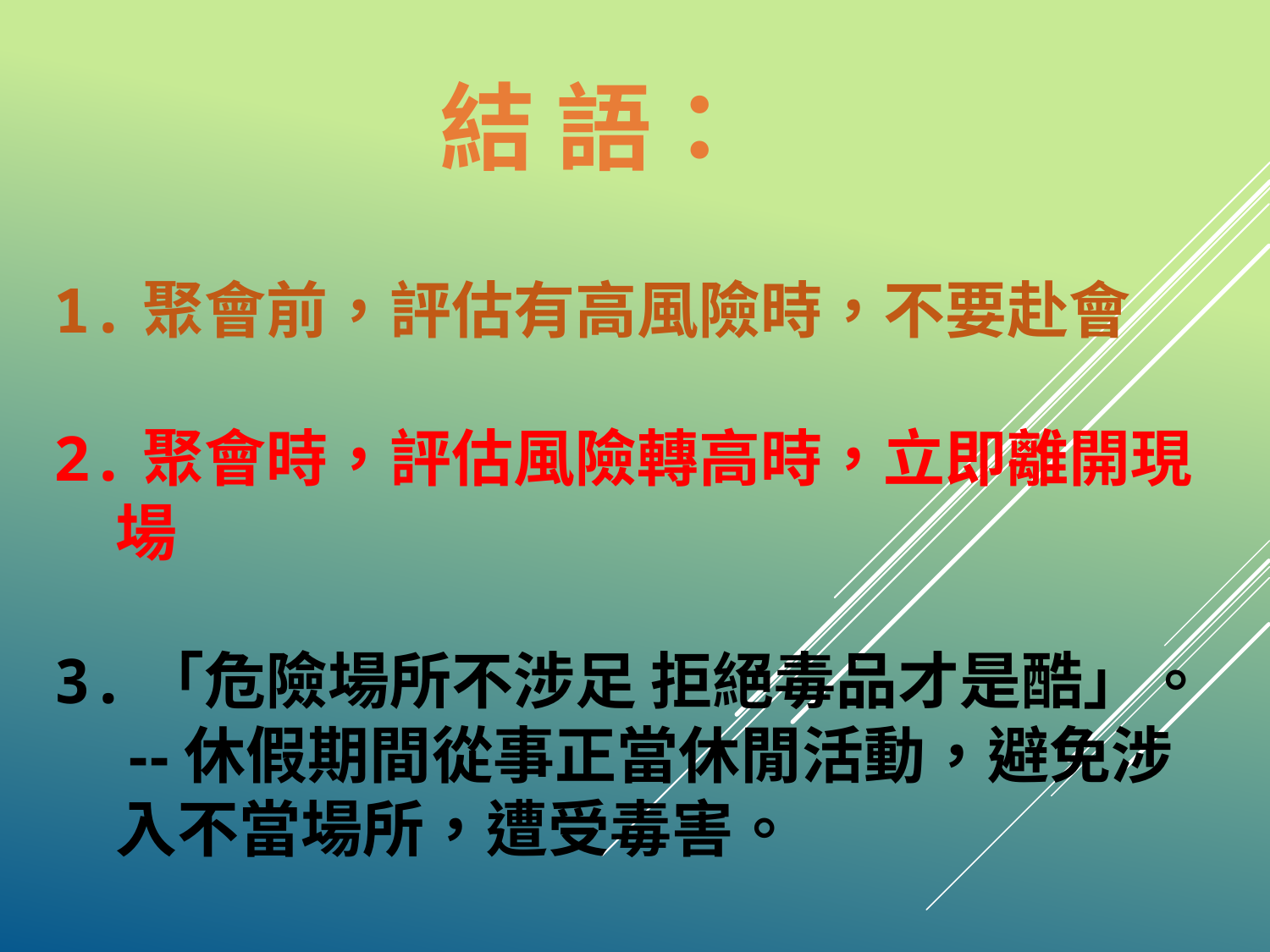

結 語：
1.聚會前，評估有高風險時，不要赴會

2.聚會時，評估風險轉高時，立即離開現場

3.「危險場所不涉足 拒絕毒品才是酷」。
--休假期間從事正當休閒活動，避免涉入不當場所，遭受毒害。